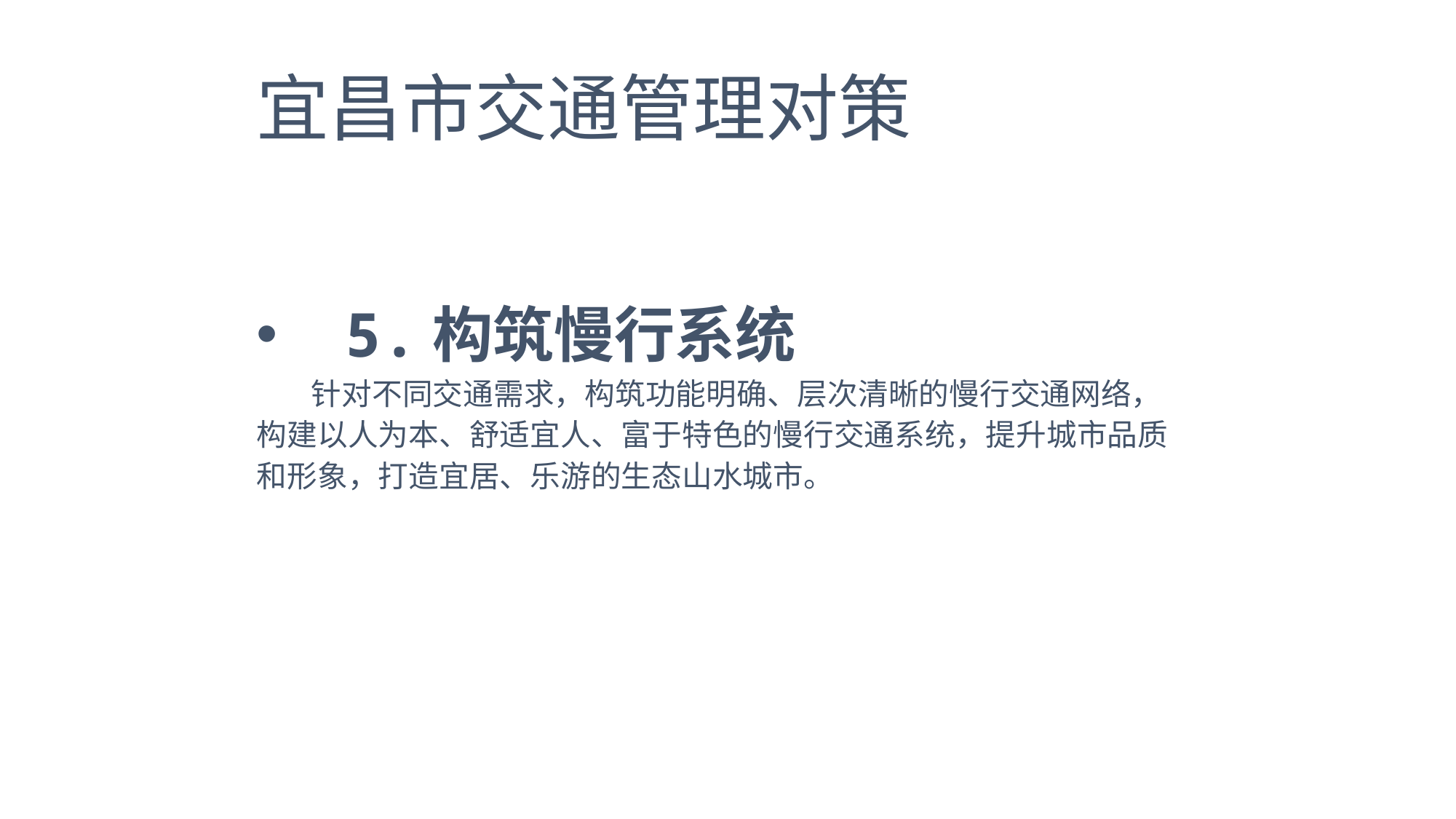

宜昌市交通管理对策
5.构筑慢行系统
针对不同交通需求，构筑功能明确、层次清晰的慢行交通网络，构建以人为本、舒适宜人、富于特色的慢行交通系统，提升城市品质和形象，打造宜居、乐游的生态山水城市。